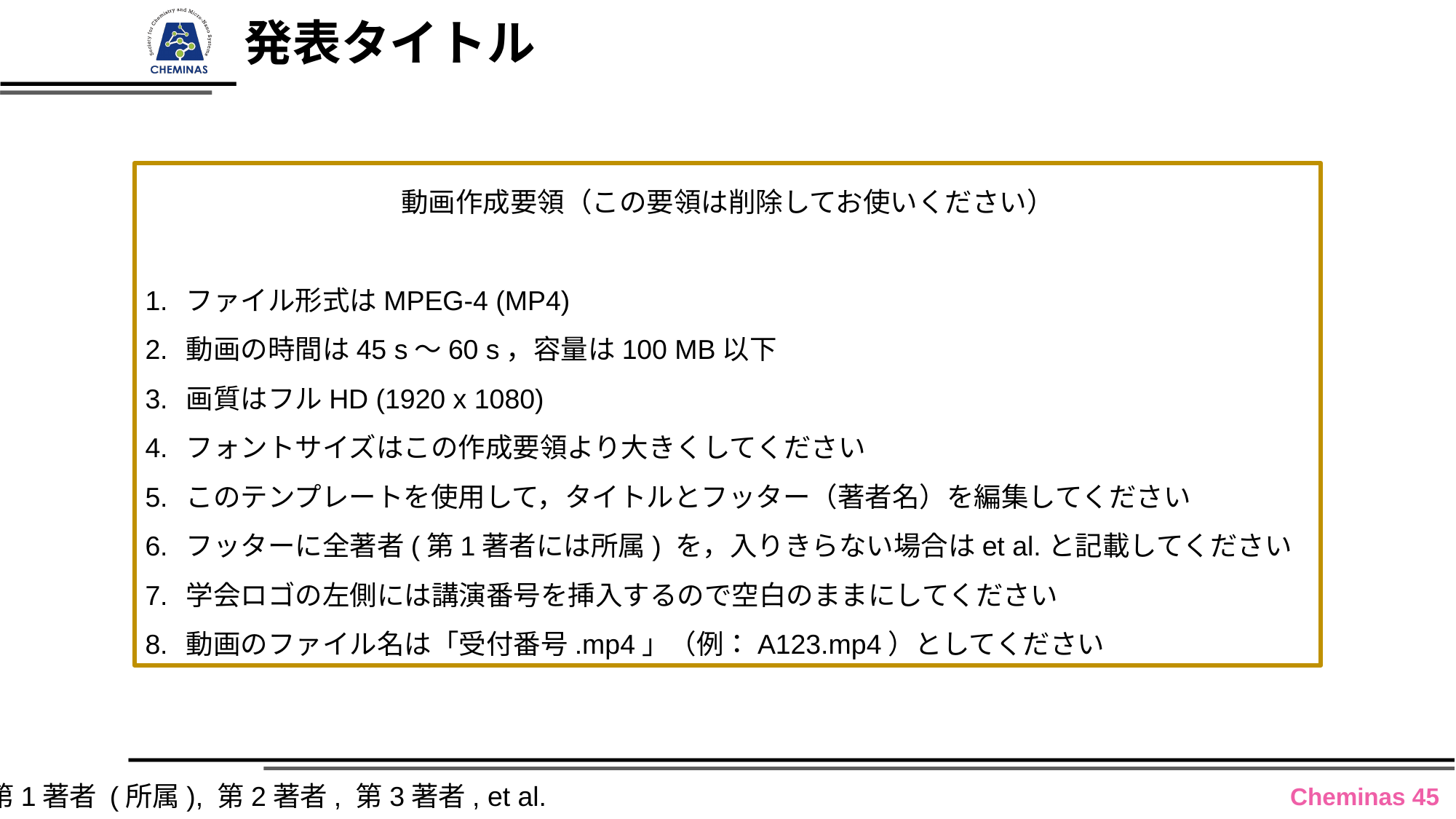

発表タイトル
動画作成要領（この要領は削除してお使いください）

ファイル形式はMPEG-4 (MP4)
動画の時間は45 s〜60 s，容量は100 MB以下
画質はフルHD (1920 x 1080)
フォントサイズはこの作成要領より大きくしてください
このテンプレートを使用して，タイトルとフッター（著者名）を編集してください
フッターに全著者(第1著者には所属) を，入りきらない場合はet al.と記載してください
学会ロゴの左側には講演番号を挿入するので空白のままにしてください
動画のファイル名は「受付番号.mp4」（例：A123.mp4）としてください
第1著者 (所属), 第2著者, 第3著者, et al.